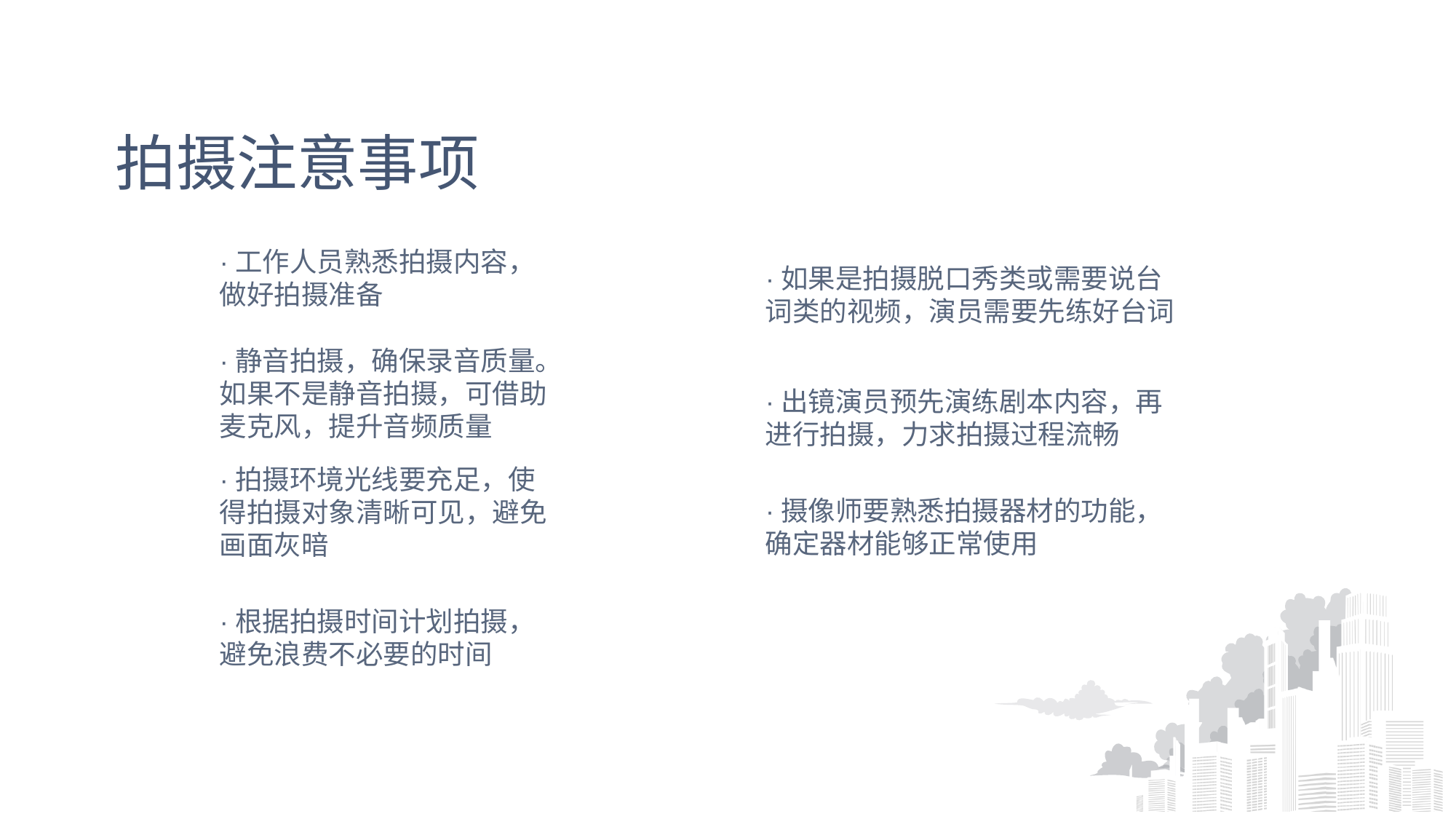

# 拍摄注意事项
·工作人员熟悉拍摄内容，做好拍摄准备
·如果是拍摄脱口秀类或需要说台词类的视频，演员需要先练好台词
·静音拍摄，确保录音质量。如果不是静音拍摄，可借助麦克风，提升音频质量
·出镜演员预先演练剧本内容，再进行拍摄，力求拍摄过程流畅
·拍摄环境光线要充足，使得拍摄对象清晰可见，避免画面灰暗
·摄像师要熟悉拍摄器材的功能，确定器材能够正常使用
·根据拍摄时间计划拍摄，避免浪费不必要的时间